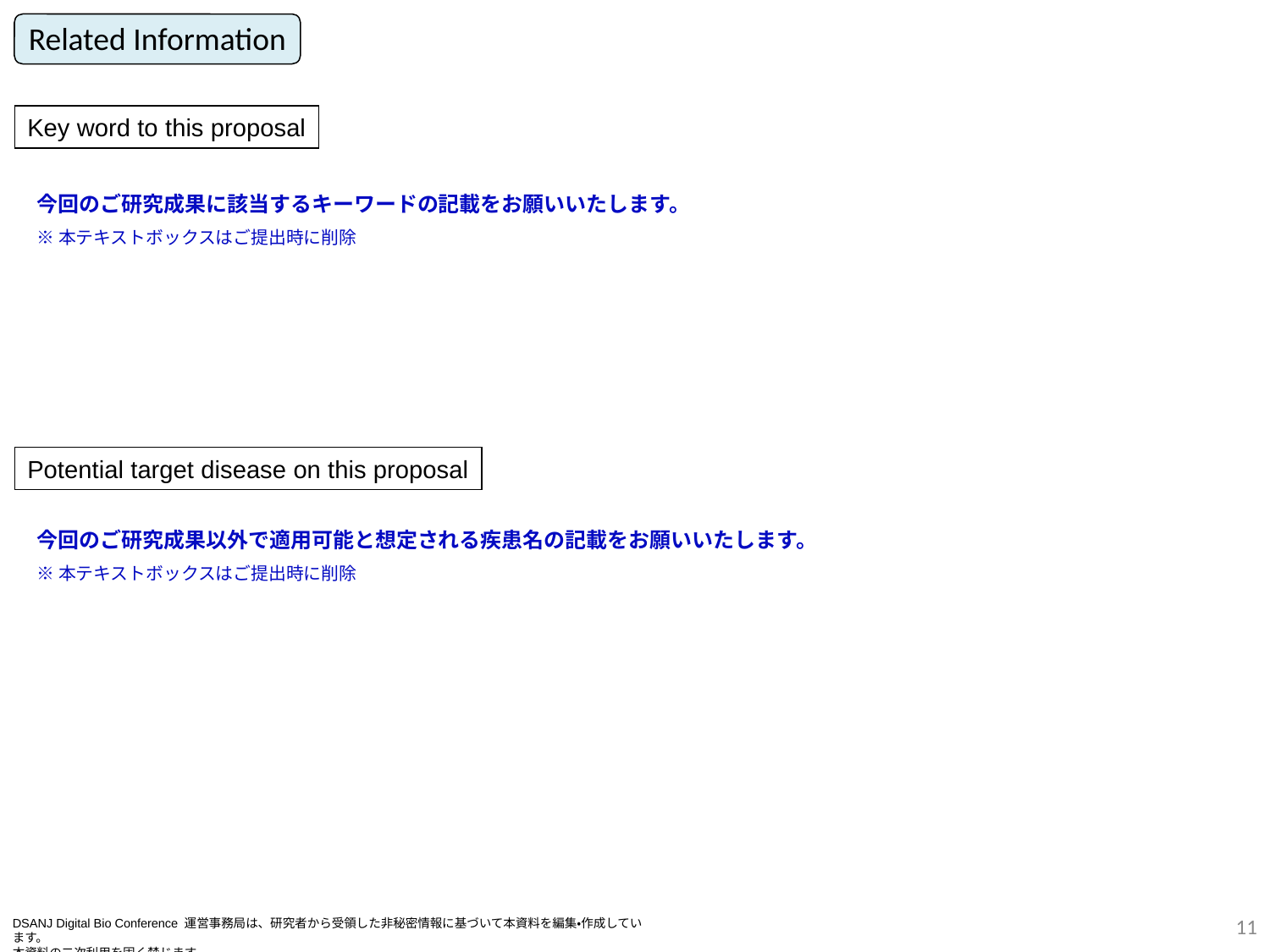

Related Information

Key word to this proposal
今回のご研究成果に該当するキーワードの記載をお願いいたします。
※本テキストボックスはご提出時に削除
Potential target disease on this proposal
今回のご研究成果以外で適用可能と想定される疾患名の記載をお願いいたします。
※本テキストボックスはご提出時に削除
11
DSANJ Digital Bio Conference 運営事務局は、研究者から受領した非秘密情報に基づいて本資料を編集・作成しています。
本資料の二次利用を固く禁じます。